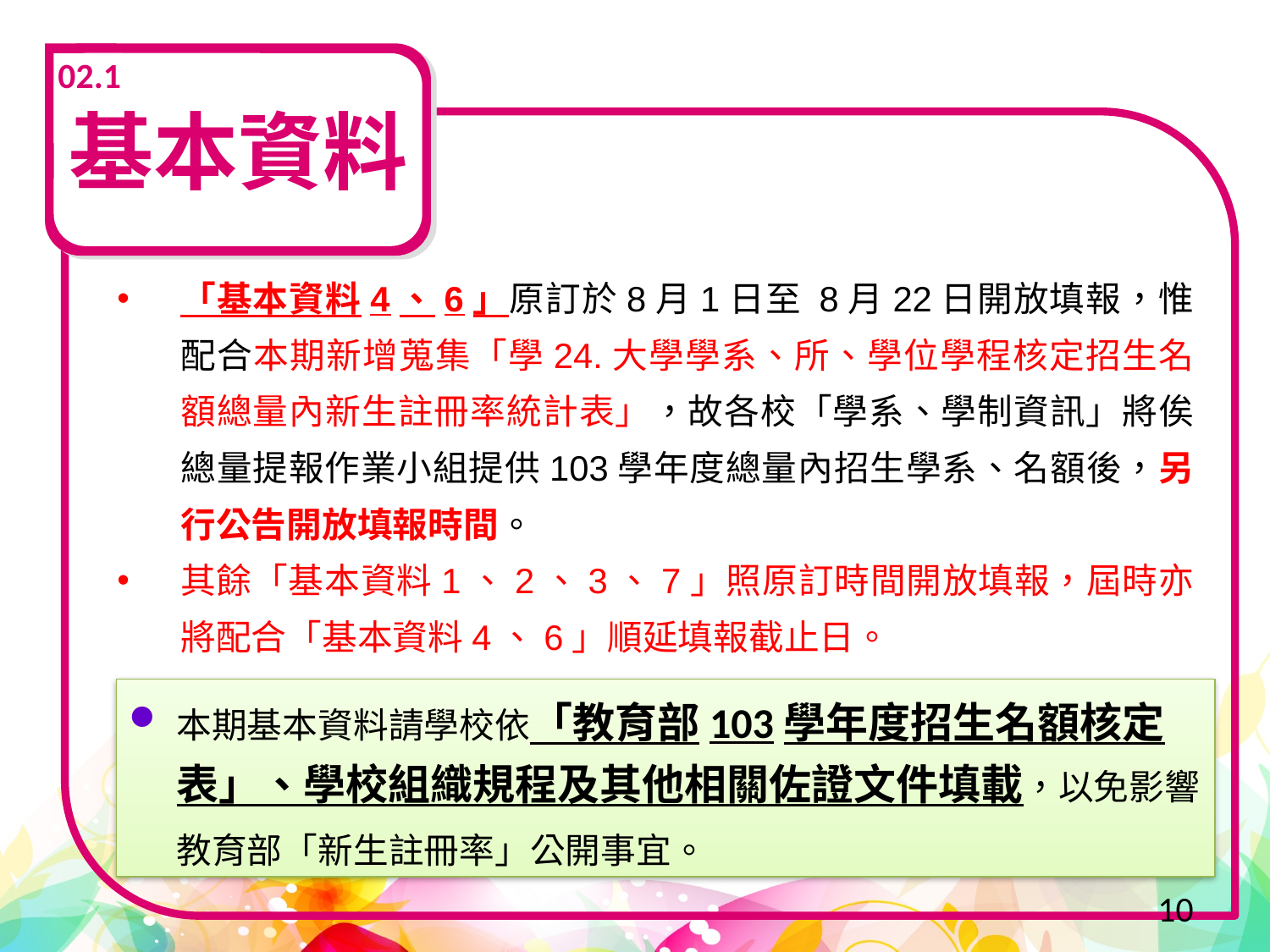

02.1

基本資料

「基本資料4、6」原訂於8月1日至 8月22日開放填報，惟配合本期新增蒐集「學24.大學學系、所、學位學程核定招生名額總量內新生註冊率統計表」，故各校「學系、學制資訊」將俟總量提報作業小組提供103學年度總量內招生學系、名額後，另行公告開放填報時間。
其餘「基本資料1、2、3、7」照原訂時間開放填報，屆時亦將配合「基本資料4、6」順延填報截止日。
本期基本資料請學校依「教育部103學年度招生名額核定表」、學校組織規程及其他相關佐證文件填載，以免影響教育部「新生註冊率」公開事宜。
10